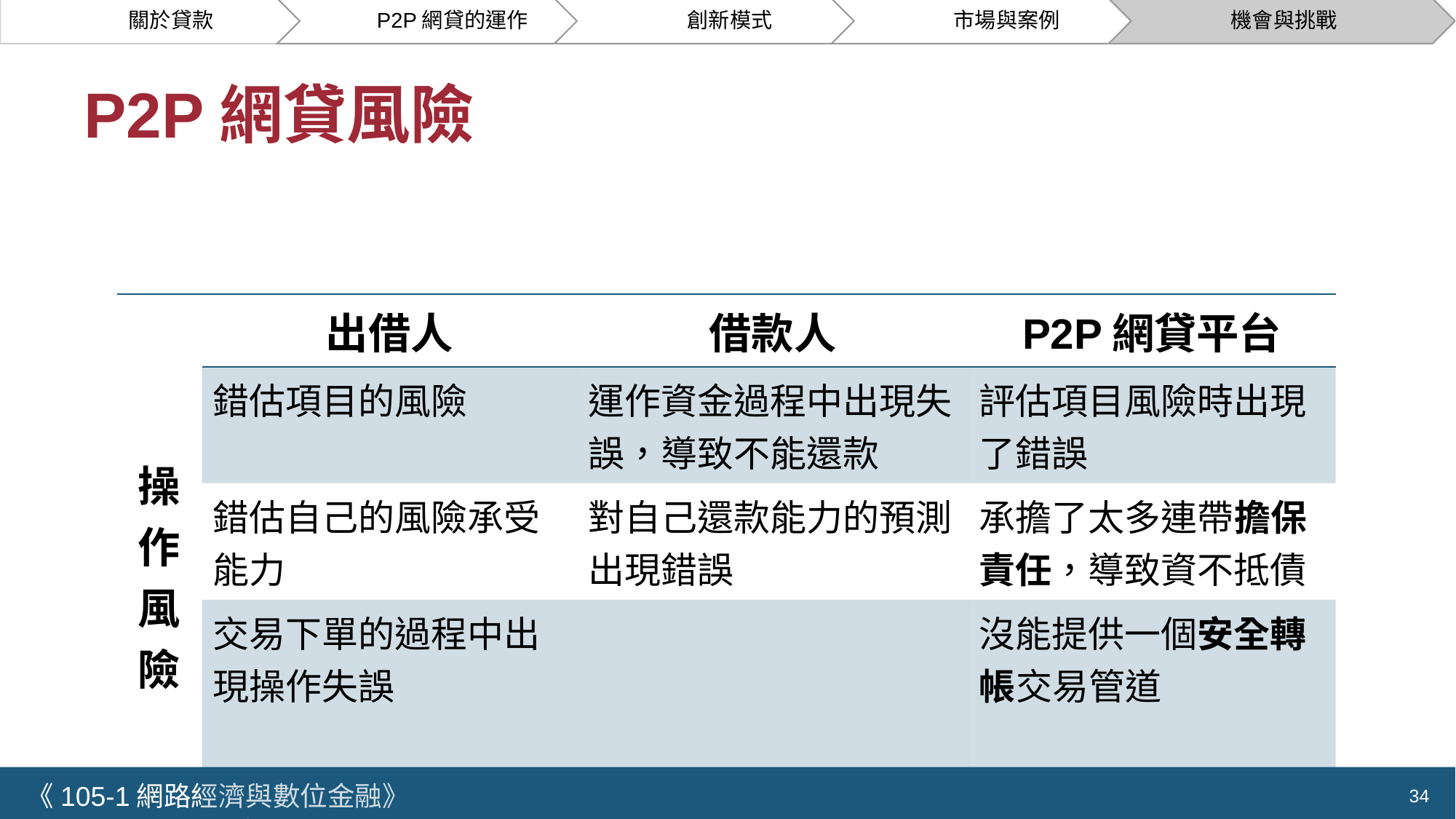

關於貸款
P2P網貸的運作
創新模式
市場與案例
機會與挑戰
# P2P網貸風險
| 操作風險 | 出借人 | 借款人 | P2P網貸平台 |
| --- | --- | --- | --- |
|  | 錯估項目的風險 | 運作資金過程中出現失誤，導致不能還款 | 評估項目風險時出現了錯誤 |
|  | 錯估自己的風險承受能力 | 對自己還款能力的預測出現錯誤 | 承擔了太多連帶擔保責任，導致資不抵債 |
|  | 交易下單的過程中出現操作失誤 |  | 沒能提供一個安全轉帳交易管道 |
《105-1網路經濟與數位金融》                                                                                                                                             NCTU.IIM.IEBI Lab
34